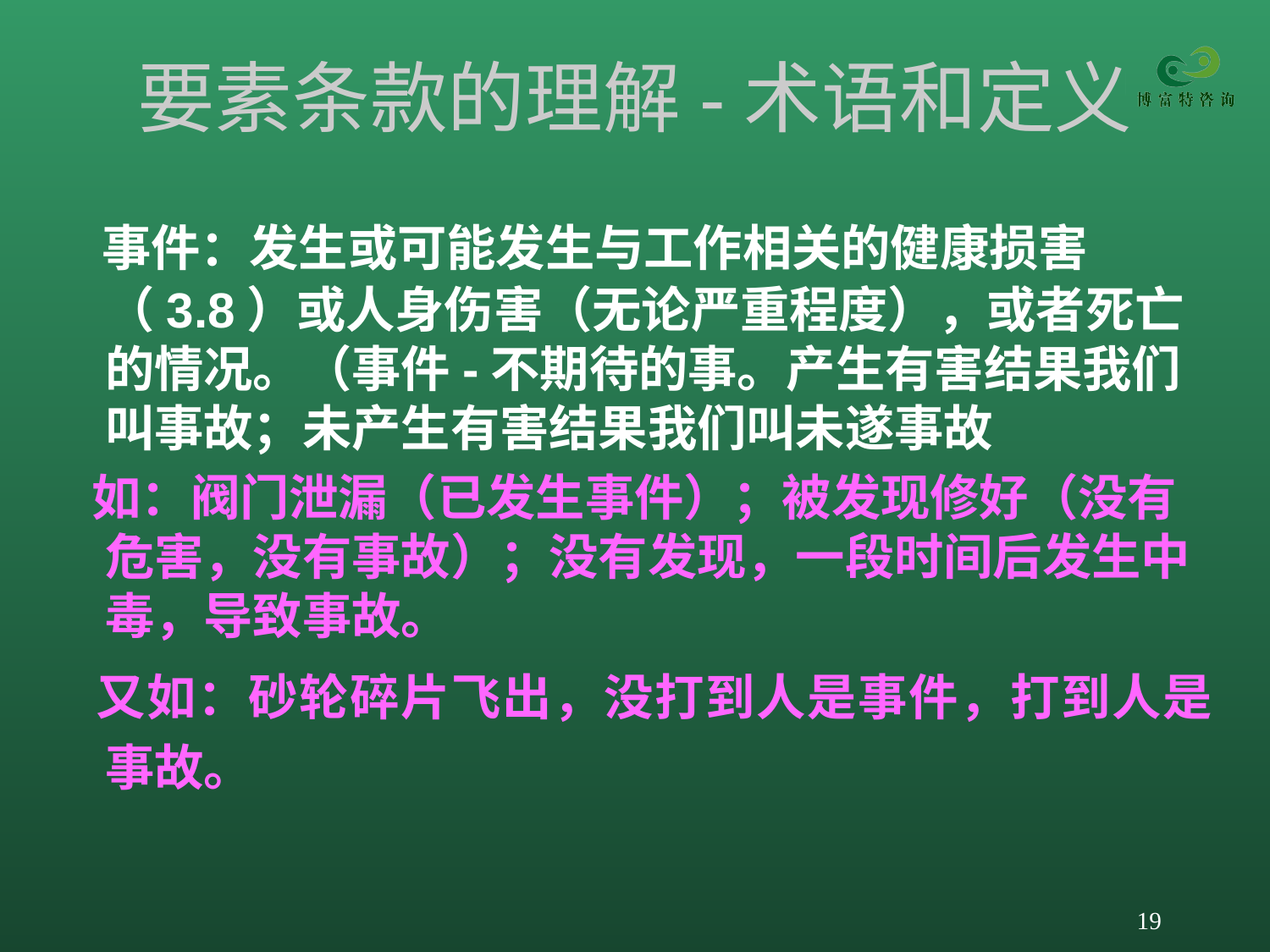

要素条款的理解-术语和定义
  事件：发生或可能发生与工作相关的健康损害（3.8）或人身伤害（无论严重程度），或者死亡的情况。（事件-不期待的事。产生有害结果我们叫事故；未产生有害结果我们叫未遂事故
  如：阀门泄漏（已发生事件）；被发现修好（没有危害，没有事故）；没有发现，一段时间后发生中毒，导致事故。
  又如：砂轮碎片飞出，没打到人是事件，打到人是事故。
19